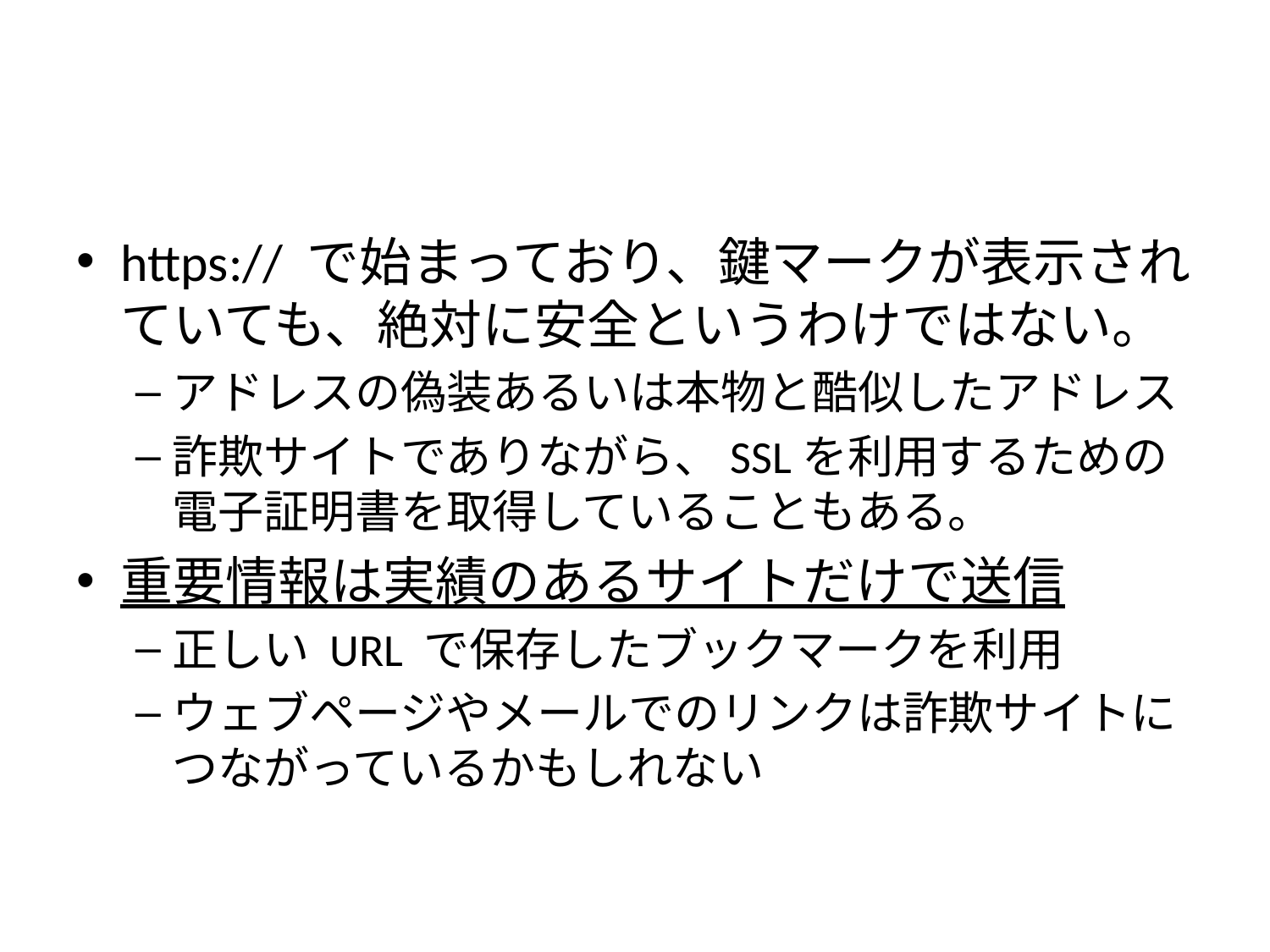

#
https:// で始まっており、鍵マークが表示されていても、絶対に安全というわけではない。
アドレスの偽装あるいは本物と酷似したアドレス
詐欺サイトでありながら、SSLを利用するための電子証明書を取得していることもある。
重要情報は実績のあるサイトだけで送信
正しい URL で保存したブックマークを利用
ウェブページやメールでのリンクは詐欺サイトにつながっているかもしれない